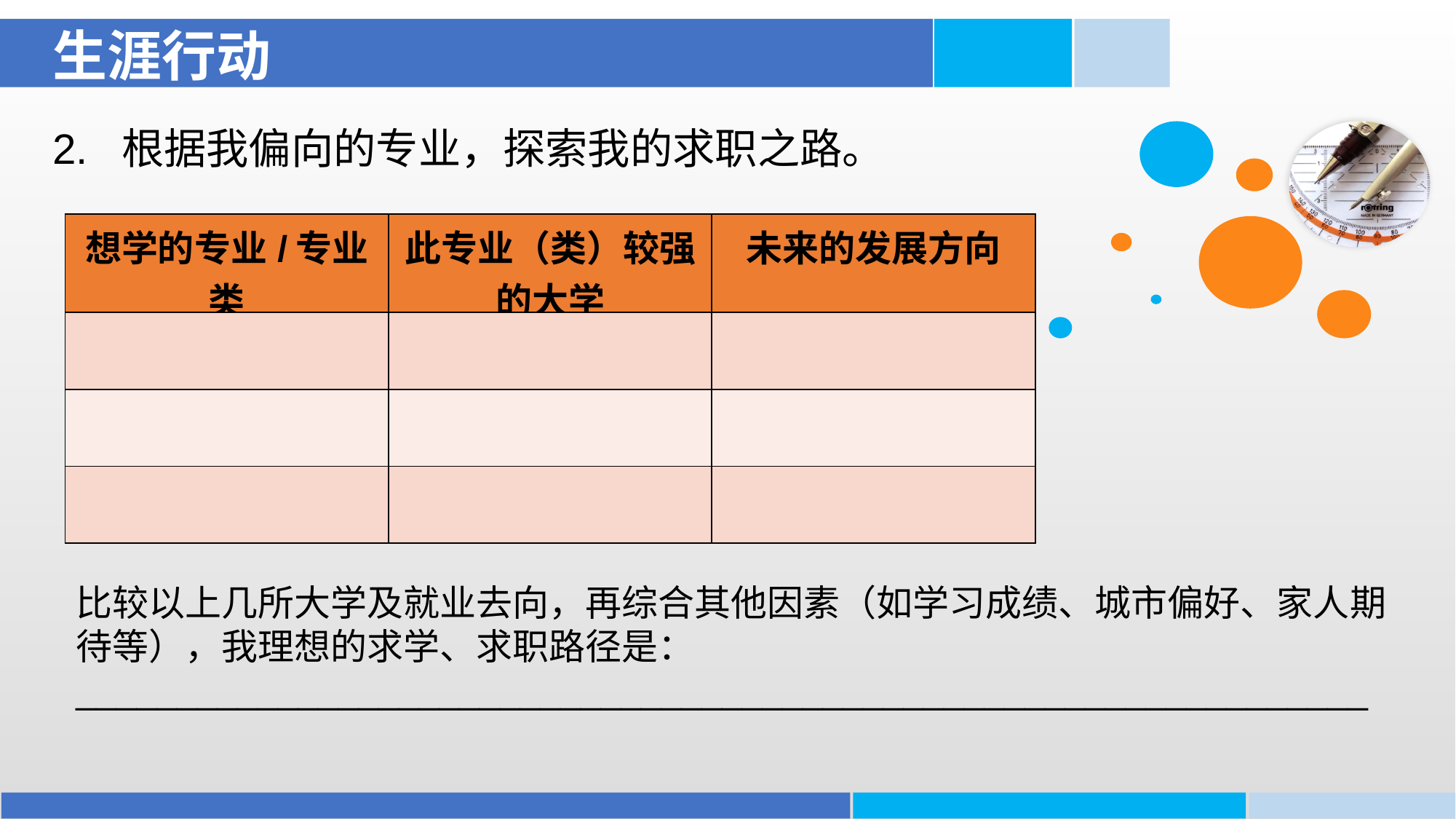

生涯行动
2.  根据我偏向的专业，探索我的求职之路。
| 想学的专业/专业类 | 此专业（类）较强的大学 | 未来的发展方向 |
| --- | --- | --- |
|  |  |  |
|  |  |  |
|  |  |  |
比较以上几所大学及就业去向，再综合其他因素（如学习成绩、城市偏好、家人期待等），我理想的求学、求职路径是：________________________________________________________________